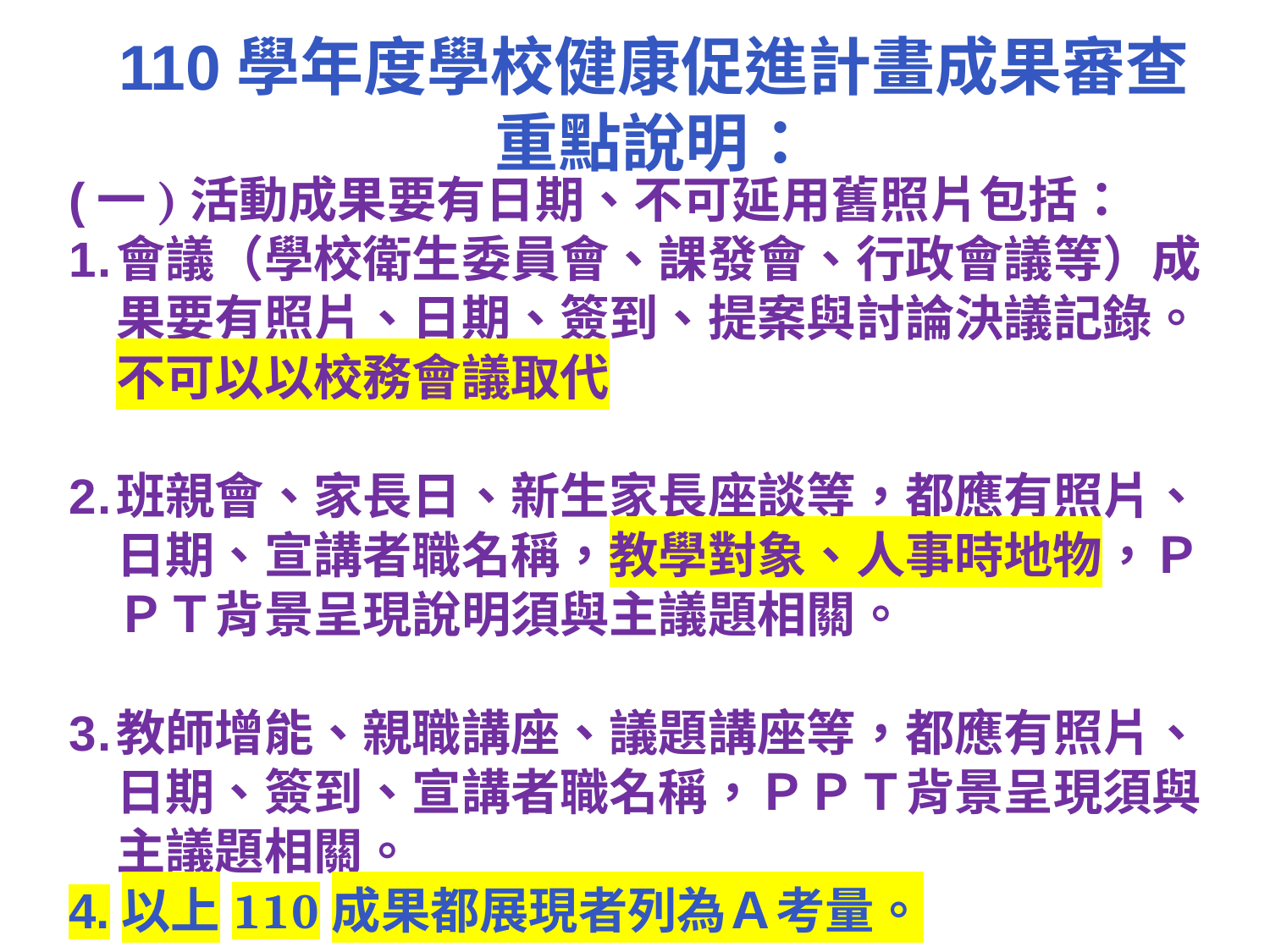

110學年度學校健康促進計畫成果審查重點說明：
(一)活動成果要有日期、不可延用舊照片包括：
會議（學校衛生委員會、課發會、行政會議等）成果要有照片、日期、簽到、提案與討論決議記錄。不可以以校務會議取代

班親會、家長日、新生家長座談等，都應有照片、日期、宣講者職名稱，教學對象、人事時地物，ＰＰＴ背景呈現說明須與主議題相關。

教師增能、親職講座、議題講座等，都應有照片、日期、簽到、宣講者職名稱，ＰＰＴ背景呈現須與主議題相關。
4.以上110成果都展現者列為Ａ考量。